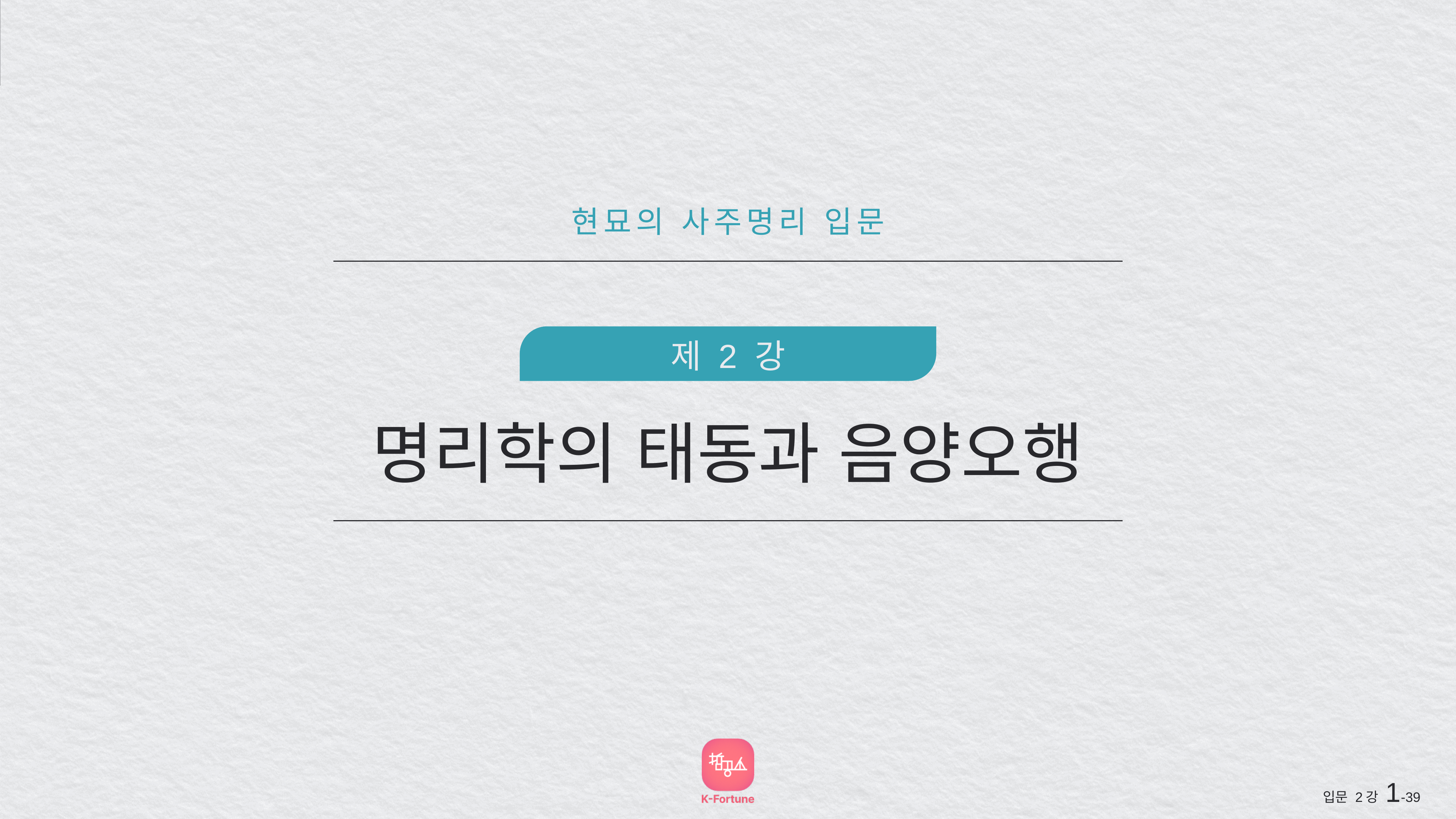

현묘의 사주명리 입문

제 2 강
명리학의 태동과 음양오행